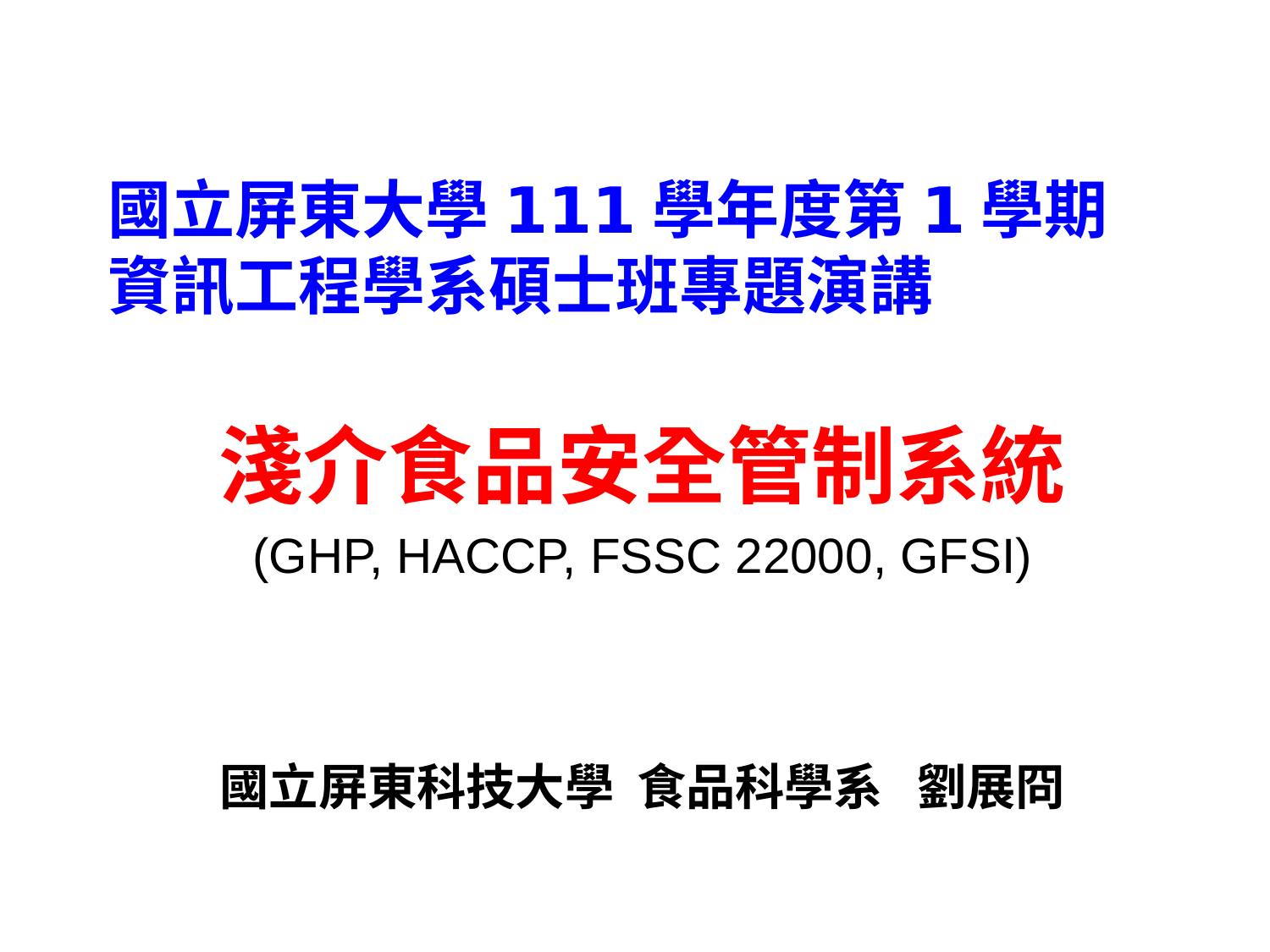

# 國立屏東大學111學年度第1學期 資訊工程學系碩士班專題演講
淺介食品安全管制系統
(GHP, HACCP, FSSC 22000, GFSI)

國立屏東科技大學  食品科學系   劉展冏